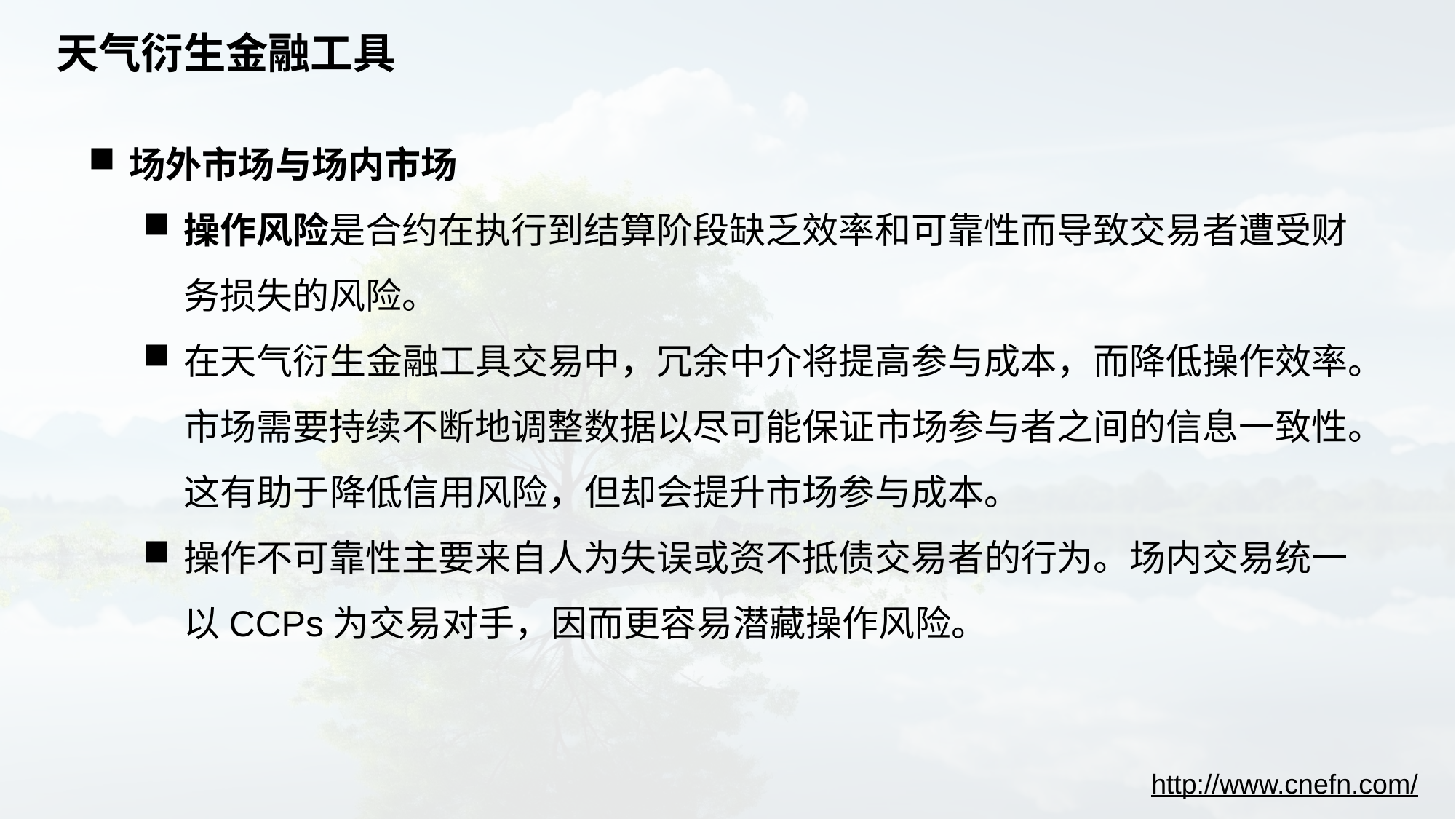

# 天气衍生金融工具
场外市场与场内市场
操作风险是合约在执行到结算阶段缺乏效率和可靠性而导致交易者遭受财务损失的风险。
在天气衍生金融工具交易中，冗余中介将提高参与成本，而降低操作效率。市场需要持续不断地调整数据以尽可能保证市场参与者之间的信息一致性。这有助于降低信用风险，但却会提升市场参与成本。
操作不可靠性主要来自人为失误或资不抵债交易者的行为。场内交易统一以CCPs为交易对手，因而更容易潜藏操作风险。